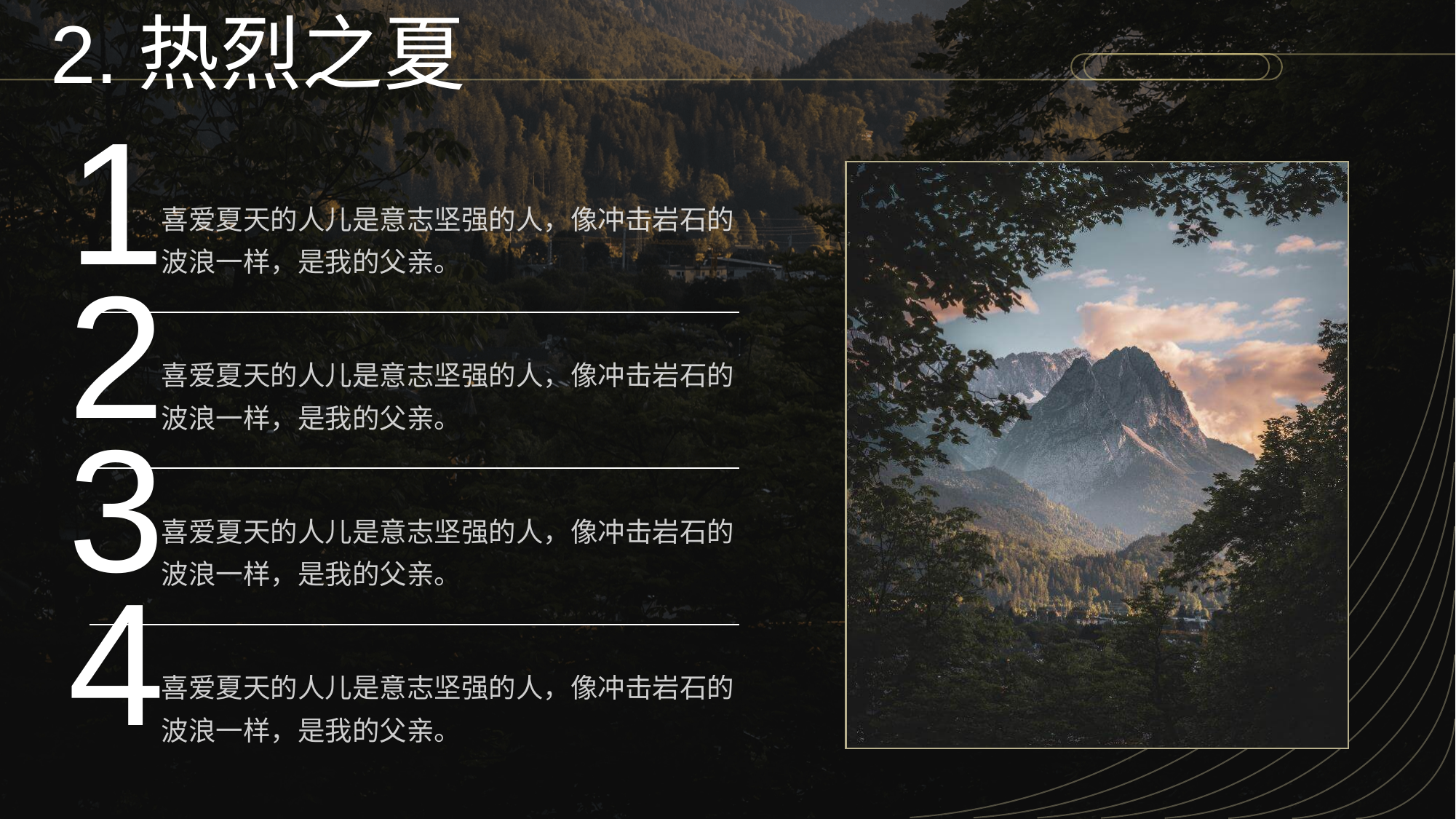

2.热烈之夏
1

喜爱夏天的人儿是意志坚强的人，像冲击岩石的波浪一样，是我的父亲。
2
喜爱夏天的人儿是意志坚强的人，像冲击岩石的波浪一样，是我的父亲。
3
喜爱夏天的人儿是意志坚强的人，像冲击岩石的波浪一样，是我的父亲。
4
喜爱夏天的人儿是意志坚强的人，像冲击岩石的波浪一样，是我的父亲。